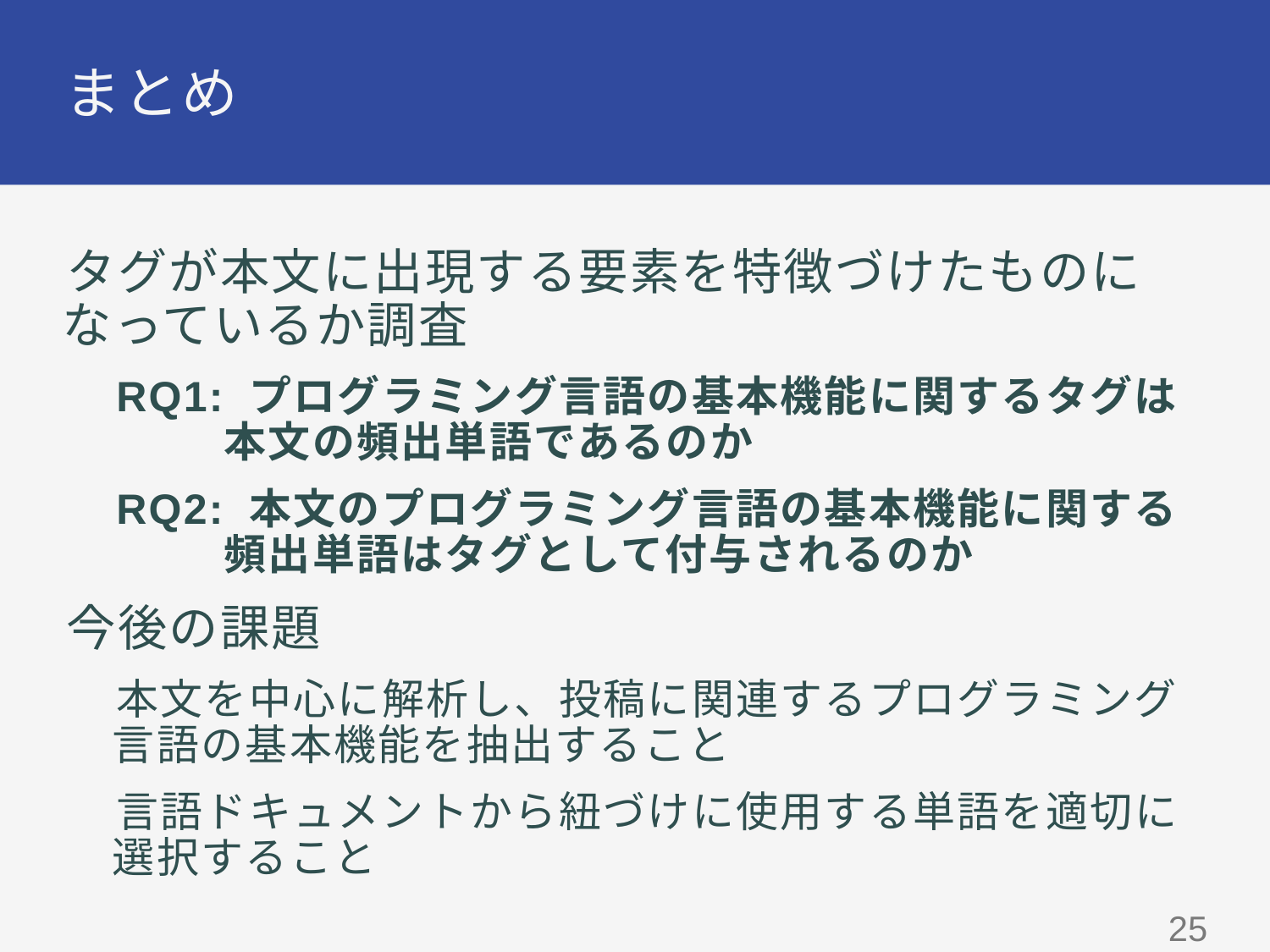

# まとめ
タグが本文に出現する要素を特徴づけたものに
なっているか調査
RQ1: プログラミング言語の基本機能に関するタグは
　　  本文の頻出単語であるのか
RQ2: 本文のプログラミング言語の基本機能に関する
　　  頻出単語はタグとして付与されるのか
今後の課題
本文を中心に解析し、投稿に関連するプログラミング
言語の基本機能を抽出すること
言語ドキュメントから紐づけに使用する単語を適切に
選択すること

25